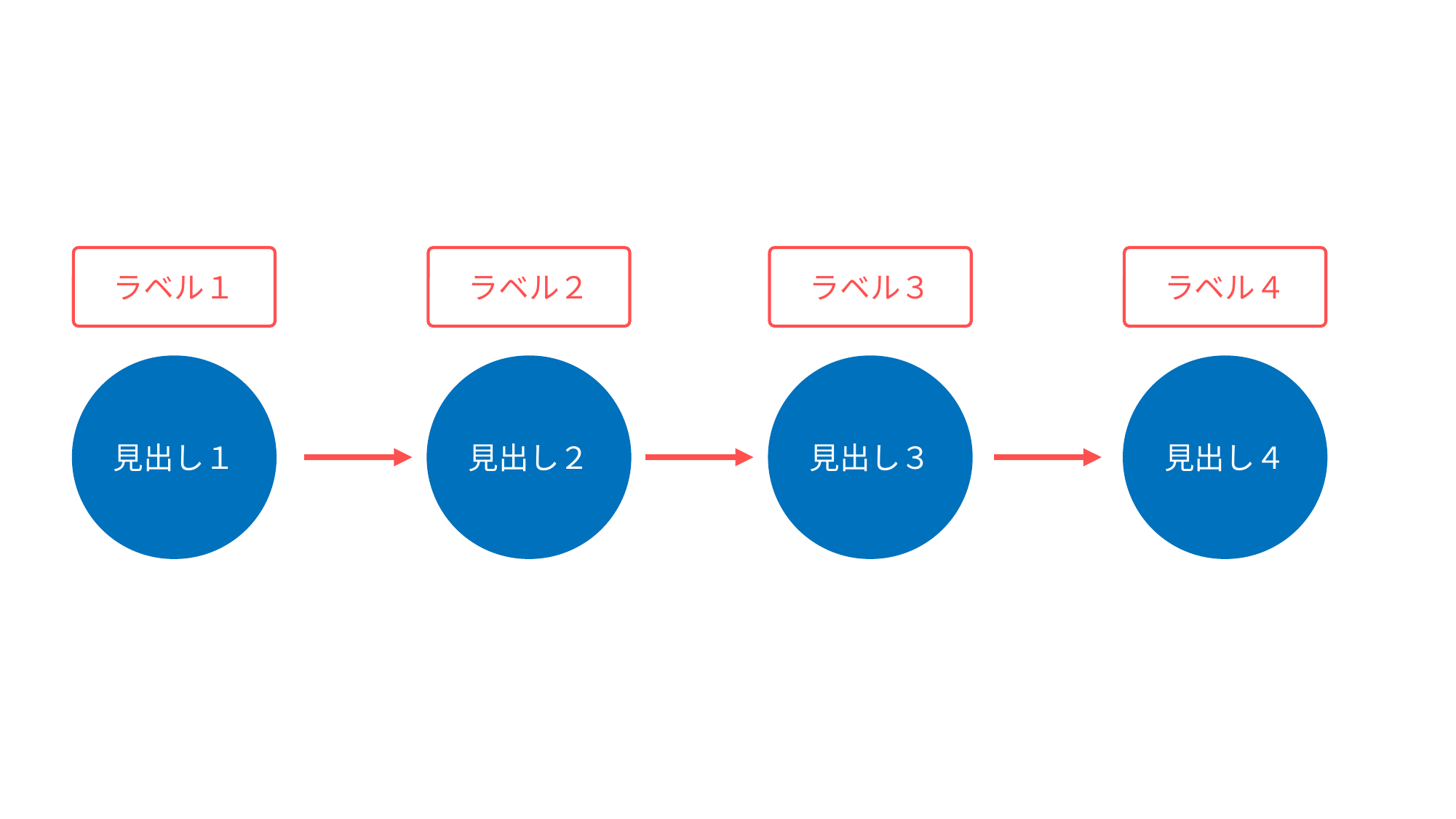

ラベル１
ラベル２
ラベル３
ラベル４
見出し１
見出し２
見出し３
見出し４